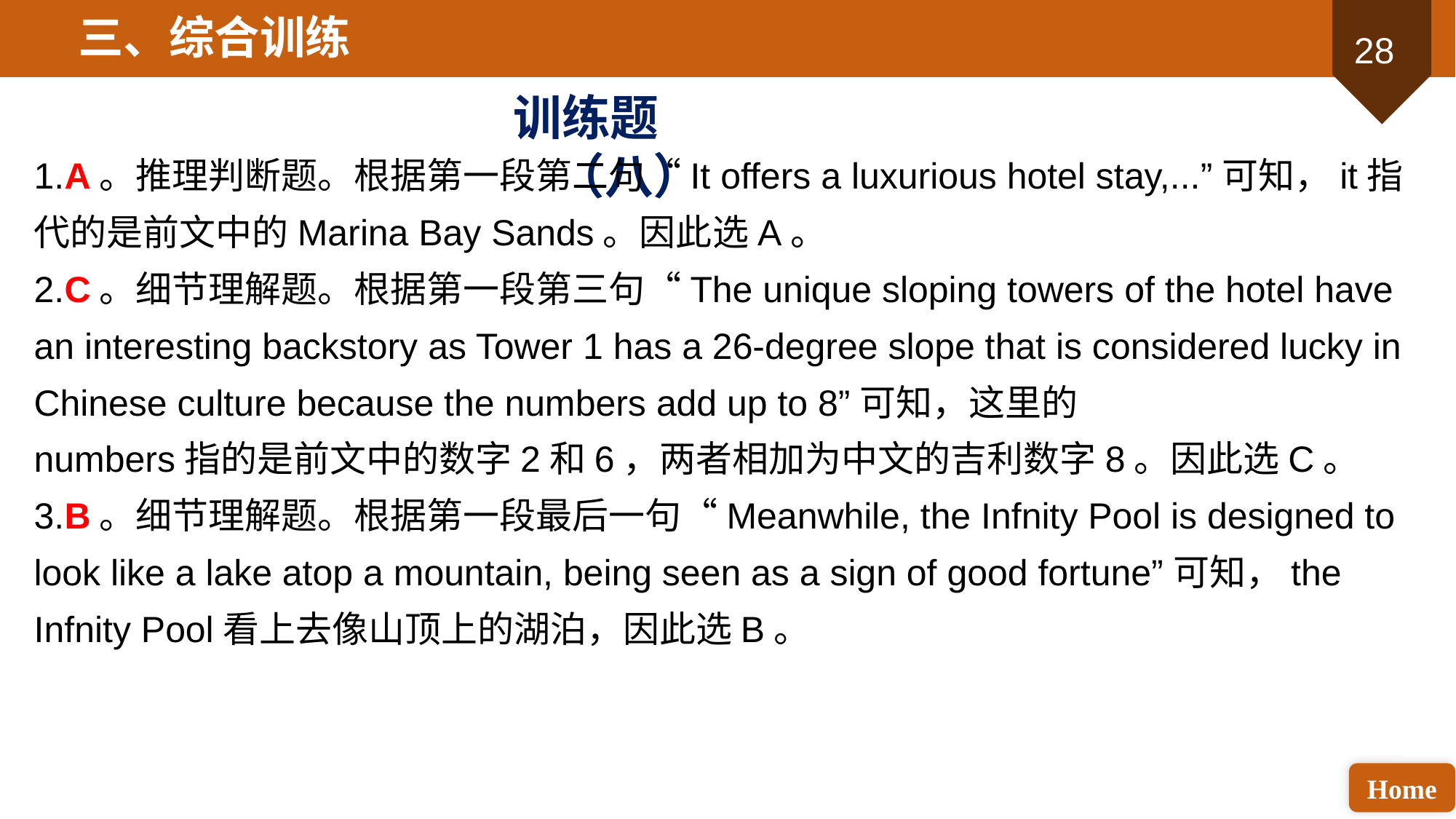

三、综合训练
训练题（八）
1.A。推理判断题。根据第一段第二句“It offers a luxurious hotel stay,...”可知，it指代的是前文中的Marina Bay Sands。因此选A。
2.C。细节理解题。根据第一段第三句“The unique sloping towers of the hotel have an interesting backstory as Tower 1 has a 26-degree slope that is considered lucky in Chinese culture because the numbers add up to 8”可知，这里的
numbers指的是前文中的数字2和6，两者相加为中文的吉利数字8。因此选C。
3.B。细节理解题。根据第一段最后一句“Meanwhile, the Infnity Pool is designed to look like a lake atop a mountain, being seen as a sign of good fortune”可知，the Infnity Pool看上去像山顶上的湖泊，因此选B。